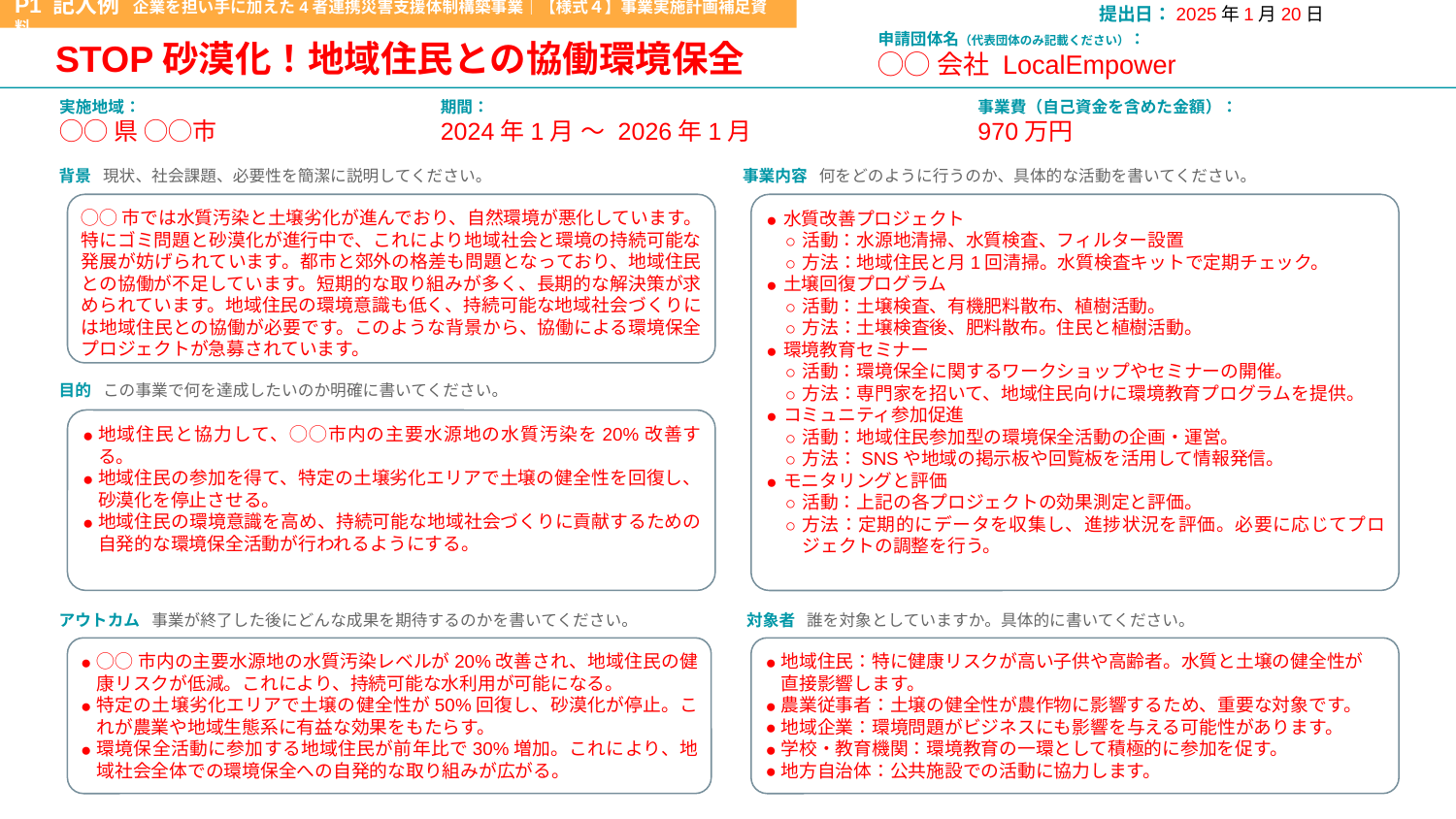

提出日：2025年1月20日
P1 記入例  企業を担い手に加えた4者連携災害支援体制構築事業｜【様式４】事業実施計画補足資料
申請団体名（代表団体のみ記載ください）：
◯◯会社 LocalEmpower
STOP砂漠化！地域住民との協働環境保全
実施地域：
◯◯県 ◯◯市
事業費（自己資金を含めた金額）：
970万円
期間：
2024年1月 〜 2026年1月
背景  現状、社会課題、必要性を簡潔に説明してください。
事業内容  何をどのように行うのか、具体的な活動を書いてください。
◯◯市では水質汚染と土壌劣化が進んでおり、自然環境が悪化しています。特にゴミ問題と砂漠化が進行中で、これにより地域社会と環境の持続可能な発展が妨げられています。都市と郊外の格差も問題となっており、地域住民との協働が不足しています。短期的な取り組みが多く、長期的な解決策が求められています。地域住民の環境意識も低く、持続可能な地域社会づくりには地域住民との協働が必要です。このような背景から、協働による環境保全プロジェクトが急募されています。
水質改善プロジェクト
活動：水源地清掃、水質検査、フィルター設置
方法：地域住民と月1回清掃。水質検査キットで定期チェック。
土壌回復プログラム
活動：土壌検査、有機肥料散布、植樹活動。
方法：土壌検査後、肥料散布。住民と植樹活動。
環境教育セミナー
活動：環境保全に関するワークショップやセミナーの開催。
方法：専門家を招いて、地域住民向けに環境教育プログラムを提供。
コミュニティ参加促進
活動：地域住民参加型の環境保全活動の企画・運営。
方法：SNSや地域の掲示板や回覧板を活用して情報発信。
モニタリングと評価
活動：上記の各プロジェクトの効果測定と評価。
方法：定期的にデータを収集し、進捗状況を評価。必要に応じてプロジェクトの調整を行う。
目的  この事業で何を達成したいのか明確に書いてください。
地域住民と協力して、◯◯市内の主要水源地の水質汚染を20%改善する。
地域住民の参加を得て、特定の土壌劣化エリアで土壌の健全性を回復し、砂漠化を停止させる。
地域住民の環境意識を高め、持続可能な地域社会づくりに貢献するための自発的な環境保全活動が行われるようにする。
アウトカム  事業が終了した後にどんな成果を期待するのかを書いてください。
対象者  誰を対象としていますか。具体的に書いてください。
◯◯市内の主要水源地の水質汚染レベルが20%改善され、地域住民の健康リスクが低減。これにより、持続可能な水利用が可能になる。
特定の土壌劣化エリアで土壌の健全性が50%回復し、砂漠化が停止。これが農業や地域生態系に有益な効果をもたらす。
環境保全活動に参加する地域住民が前年比で30%増加。これにより、地域社会全体での環境保全への自発的な取り組みが広がる。
地域住民：特に健康リスクが高い子供や高齢者。水質と土壌の健全性が直接影響します。
農業従事者：土壌の健全性が農作物に影響するため、重要な対象です。
地域企業：環境問題がビジネスにも影響を与える可能性があります。
学校・教育機関：環境教育の一環として積極的に参加を促す。
地方自治体：公共施設での活動に協力します。